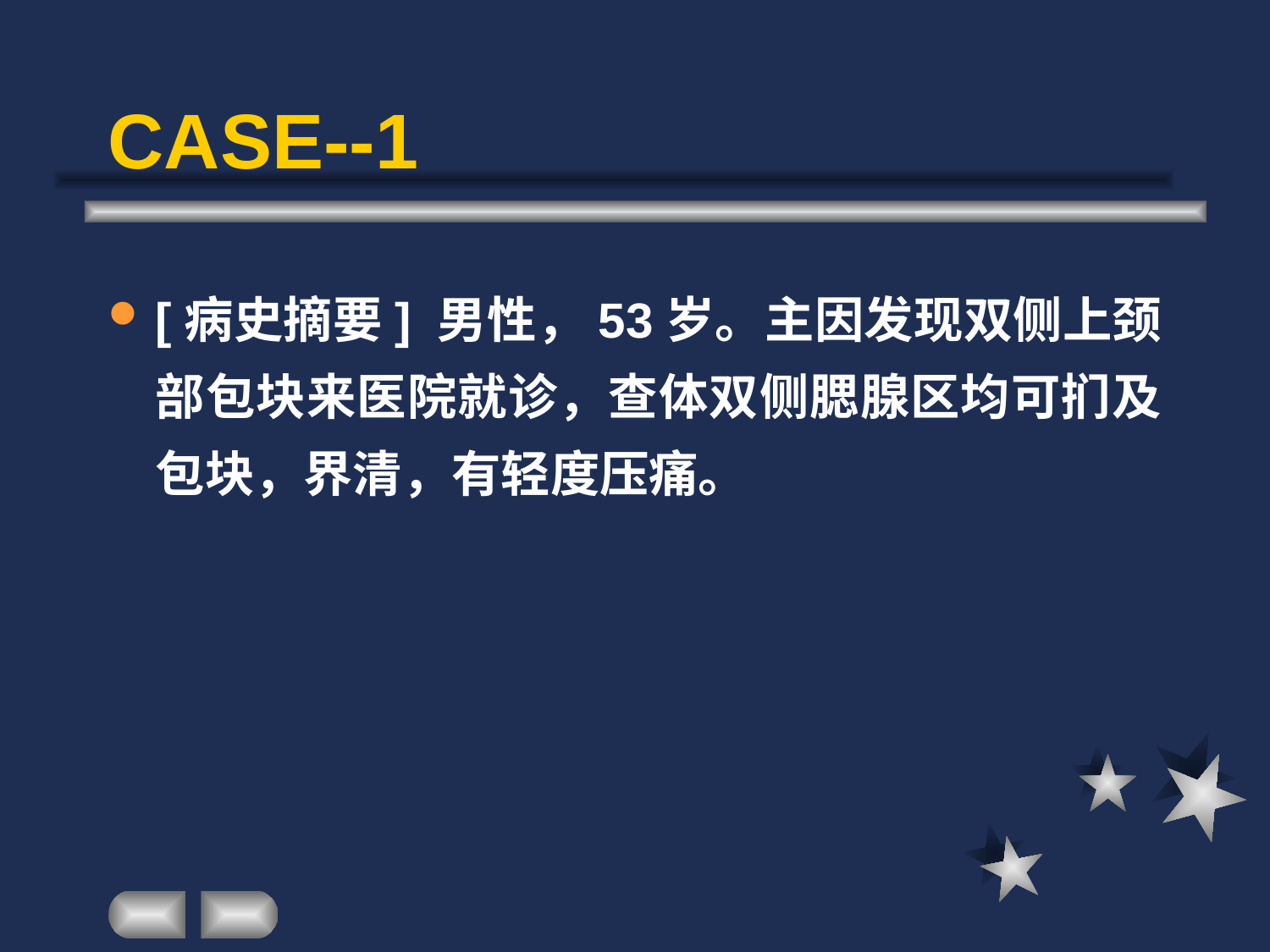

# CASE--1
[病史摘要] 男性，53岁。主因发现双侧上颈部包块来医院就诊，查体双侧腮腺区均可扪及包块，界清，有轻度压痛。